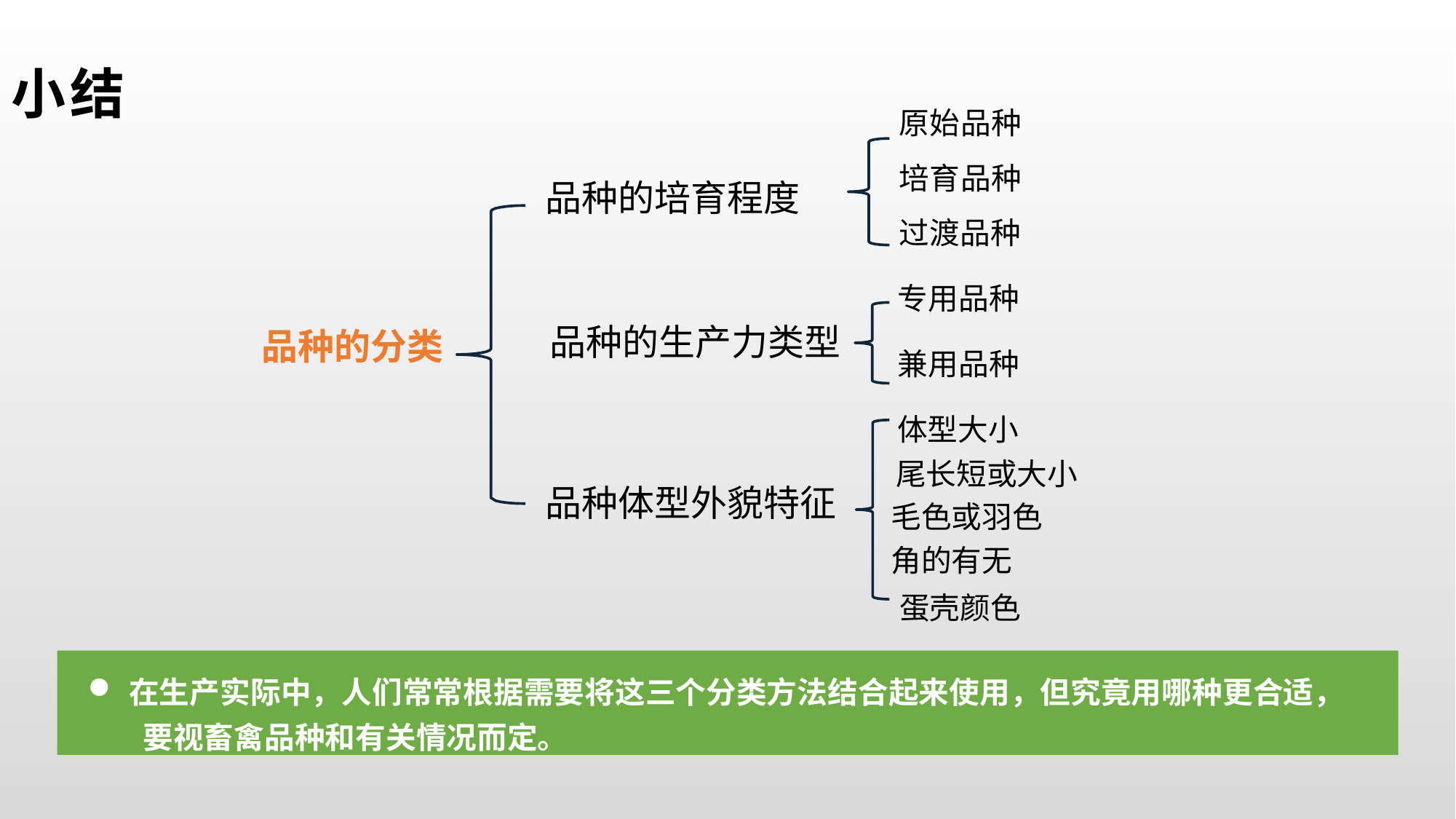

小结
原始品种
培育品种
过渡品种
专用品种
兼用品种
体型大小
尾长短或大小 毛色或羽色 角的有无
蛋壳颜色

品种的培育程度

品种的生产力类型
品种的分类

品种体型外貌特征
在生产实际中，人们常常根据需要将这三个分类方法结合起来使用，但究竟用哪种更合适，  要视畜禽品种和有关情况而定。